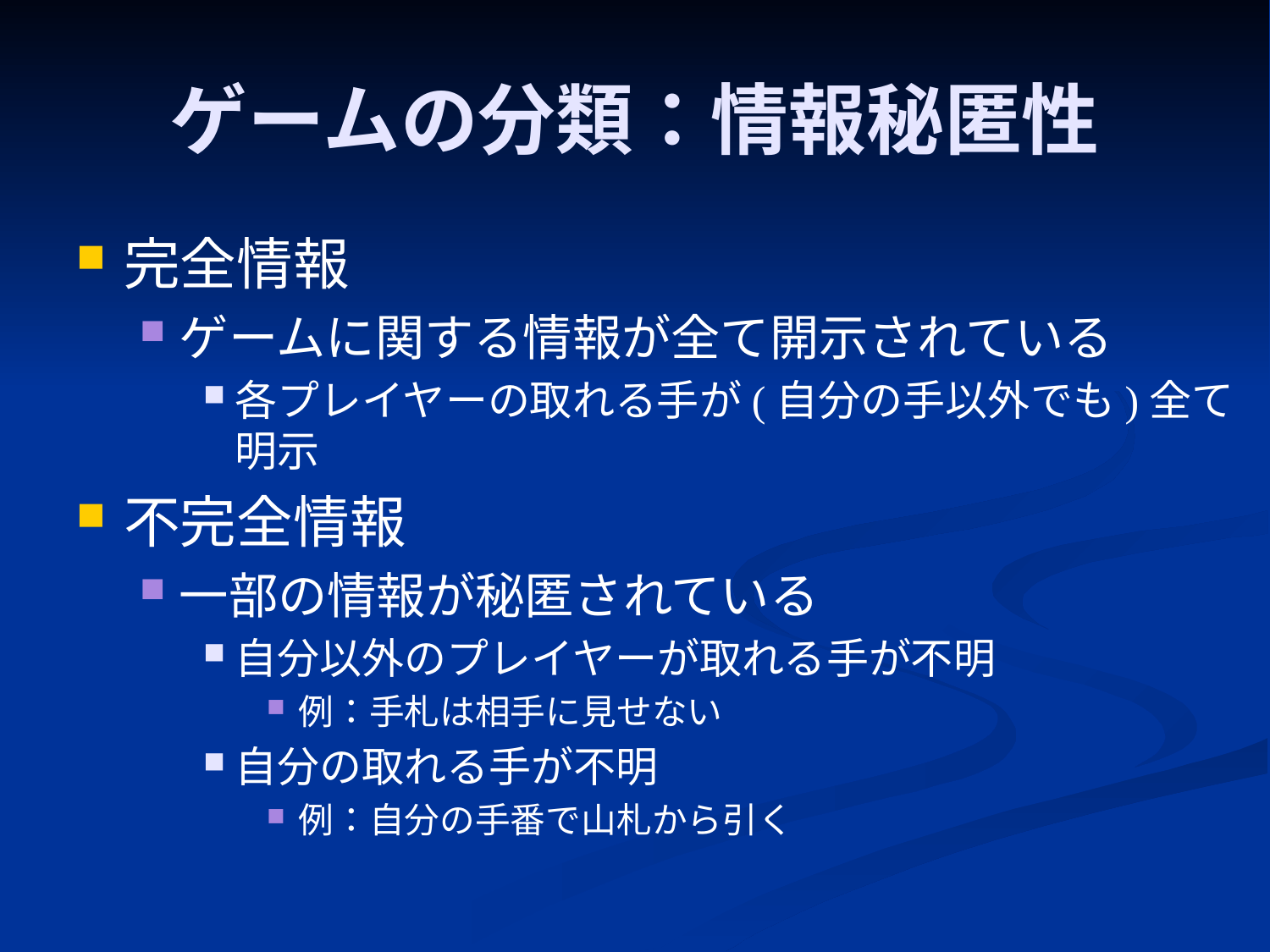

# ゲームの分類：情報秘匿性
完全情報
ゲームに関する情報が全て開示されている
各プレイヤーの取れる手が(自分の手以外でも)全て明示
不完全情報
一部の情報が秘匿されている
自分以外のプレイヤーが取れる手が不明
例：手札は相手に見せない
自分の取れる手が不明
例：自分の手番で山札から引く